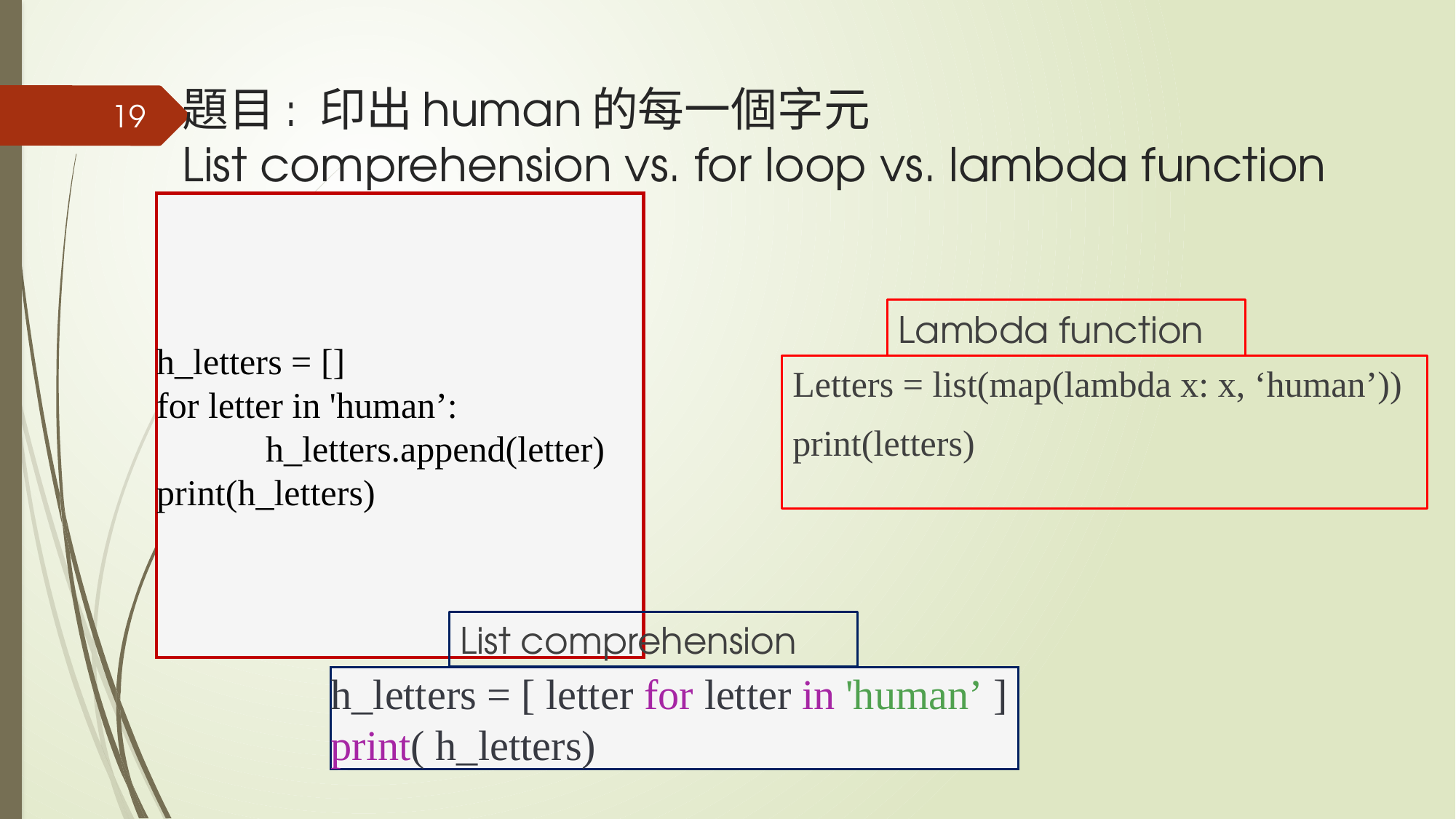

# 題目: 印出human的每一個字元 List comprehension vs. for loop vs. lambda function
19
For loop
Lambda function
h_letters = []
for letter in 'human’:
	h_letters.append(letter)
print(h_letters)
Letters = list(map(lambda x: x, ‘human’))
print(letters)
List comprehension
h_letters = [ letter for letter in 'human’ ]
print( h_letters)